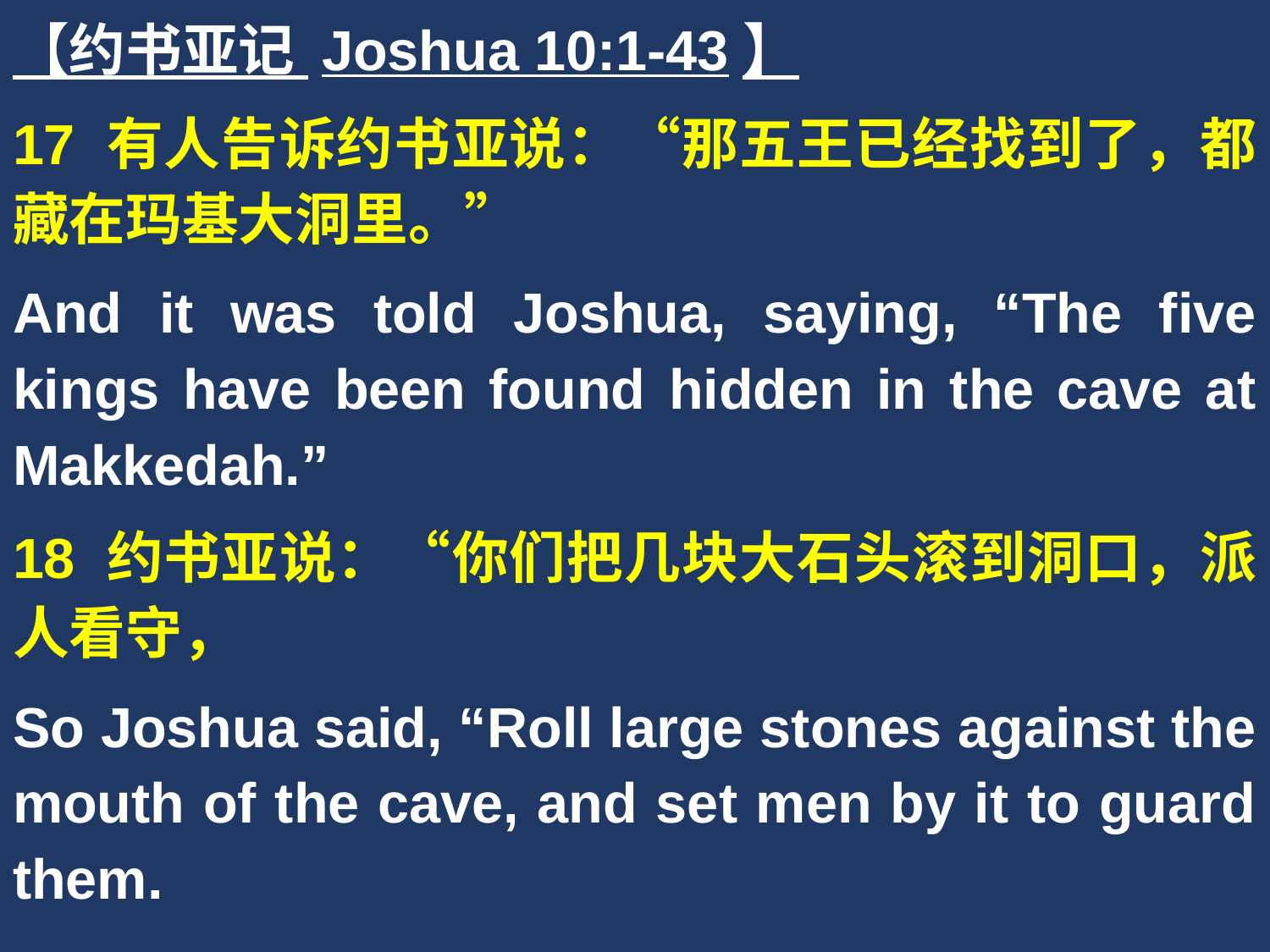

【约书亚记 Joshua 10:1-43】
17 有人告诉约书亚说：“那五王已经找到了，都藏在玛基大洞里。”
And it was told Joshua, saying, “The five kings have been found hidden in the cave at Makkedah.”
18 约书亚说：“你们把几块大石头滚到洞口，派人看守，
So Joshua said, “Roll large stones against the mouth of the cave, and set men by it to guard them.